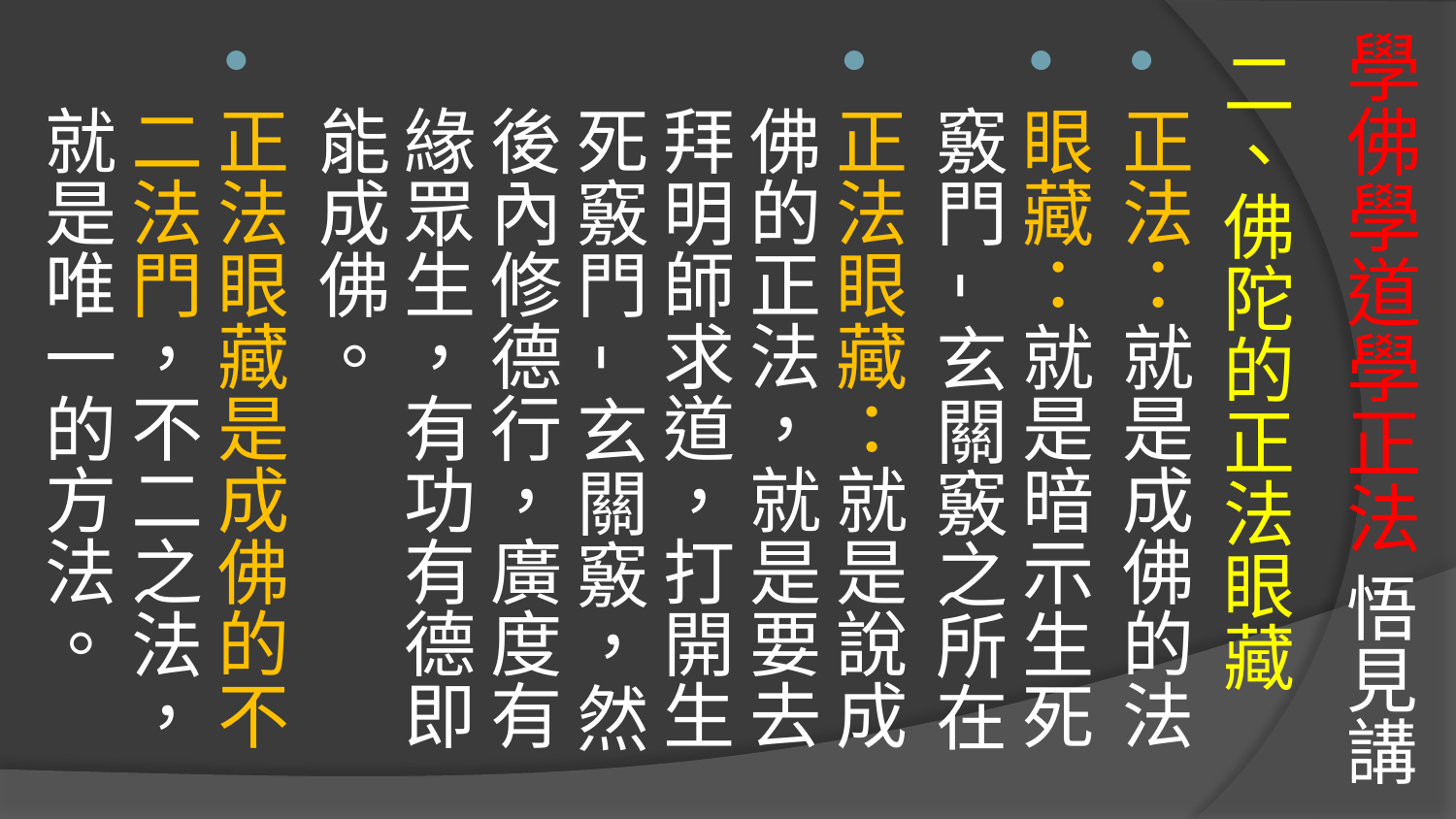

# 學佛學道學正法 悟見講
二、佛陀的正法眼藏
正法：就是成佛的法
眼藏：就是暗示生死竅門-玄關竅之所在
正法眼藏：就是說成佛的正法，就是要去拜明師求道，打開生死竅門-玄關竅，然後內修德行，廣度有緣眾生，有功有德即能成佛。
正法眼藏是成佛的不二法門，不二之法，就是唯一的方法。